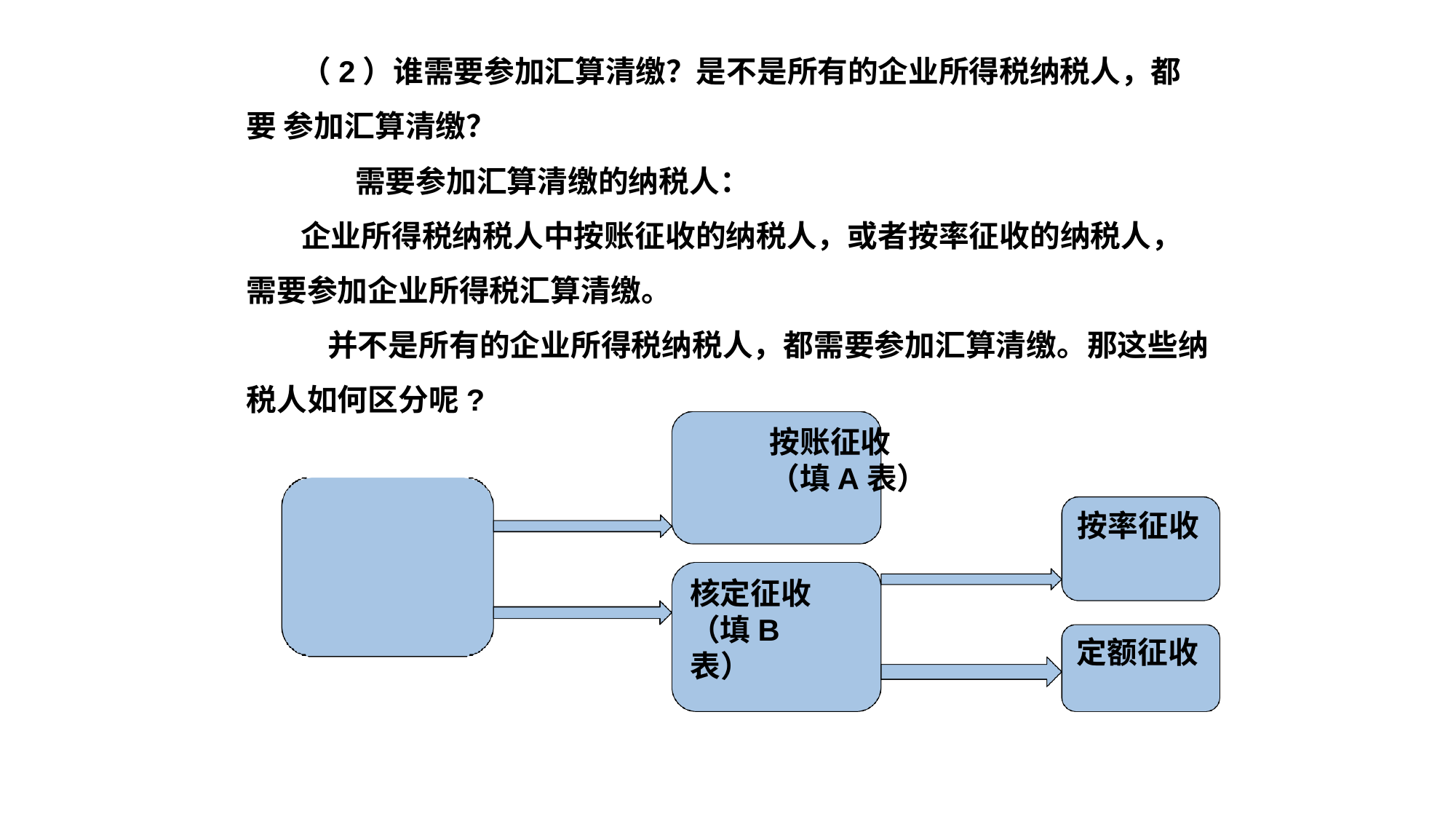

（2）谁需要参加汇算清缴？是不是所有的企业所得税纳税人，都要 参加汇算清缴？
需要参加汇算清缴的纳税人：
企业所得税纳税人中按账征收的纳税人，或者按率征收的纳税人， 需要参加企业所得税汇算清缴。
并不是所有的企业所得税纳税人，都需要参加汇算清缴。那这些纳 税人如何区分呢?
按账征收
（填A表）

企业所得税

纳税人
按率征收
核定征收
（填B表）
定额征收